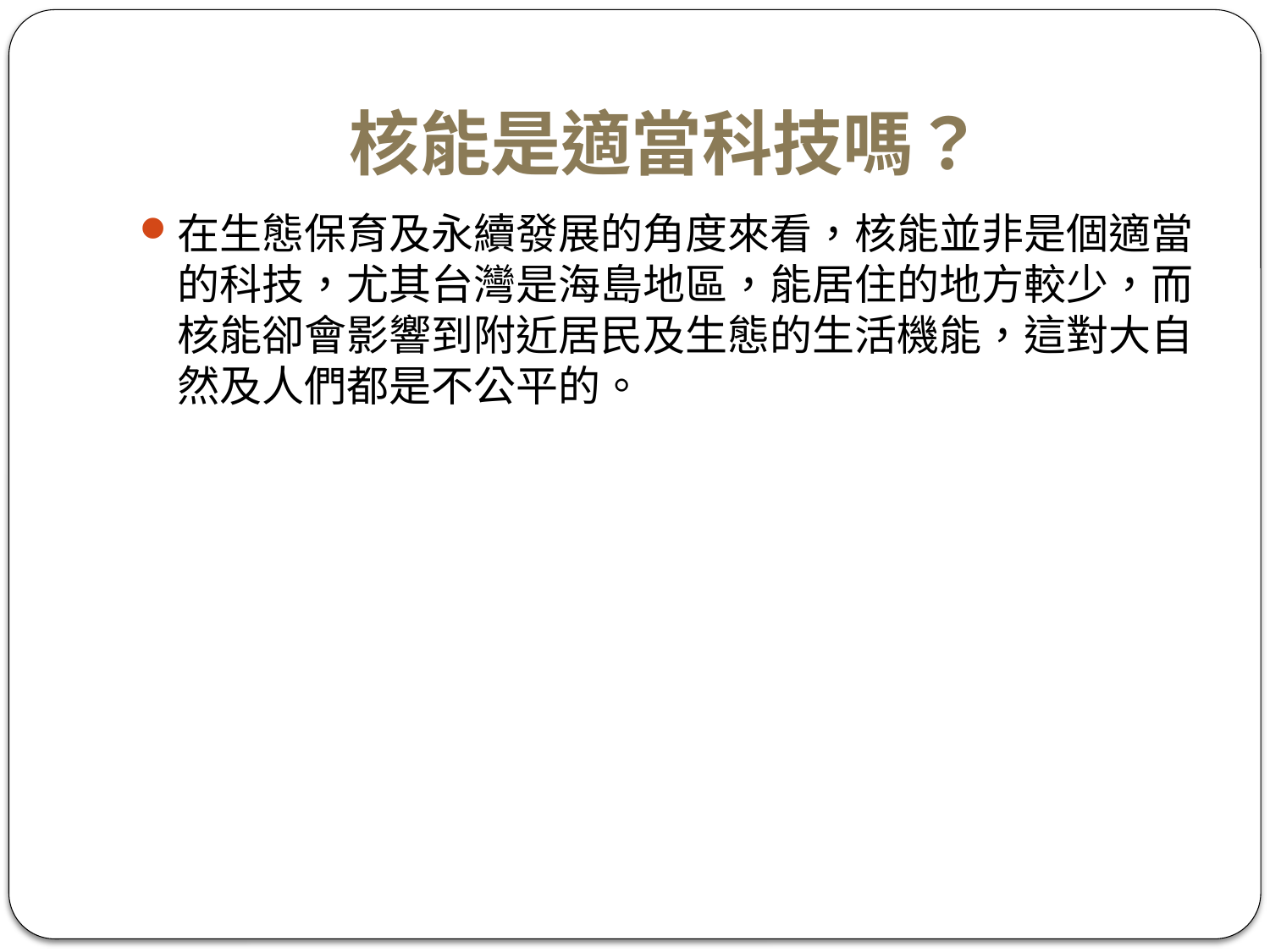

# 核能是適當科技嗎？
在生態保育及永續發展的角度來看，核能並非是個適當的科技，尤其台灣是海島地區，能居住的地方較少，而核能卻會影響到附近居民及生態的生活機能，這對大自然及人們都是不公平的。